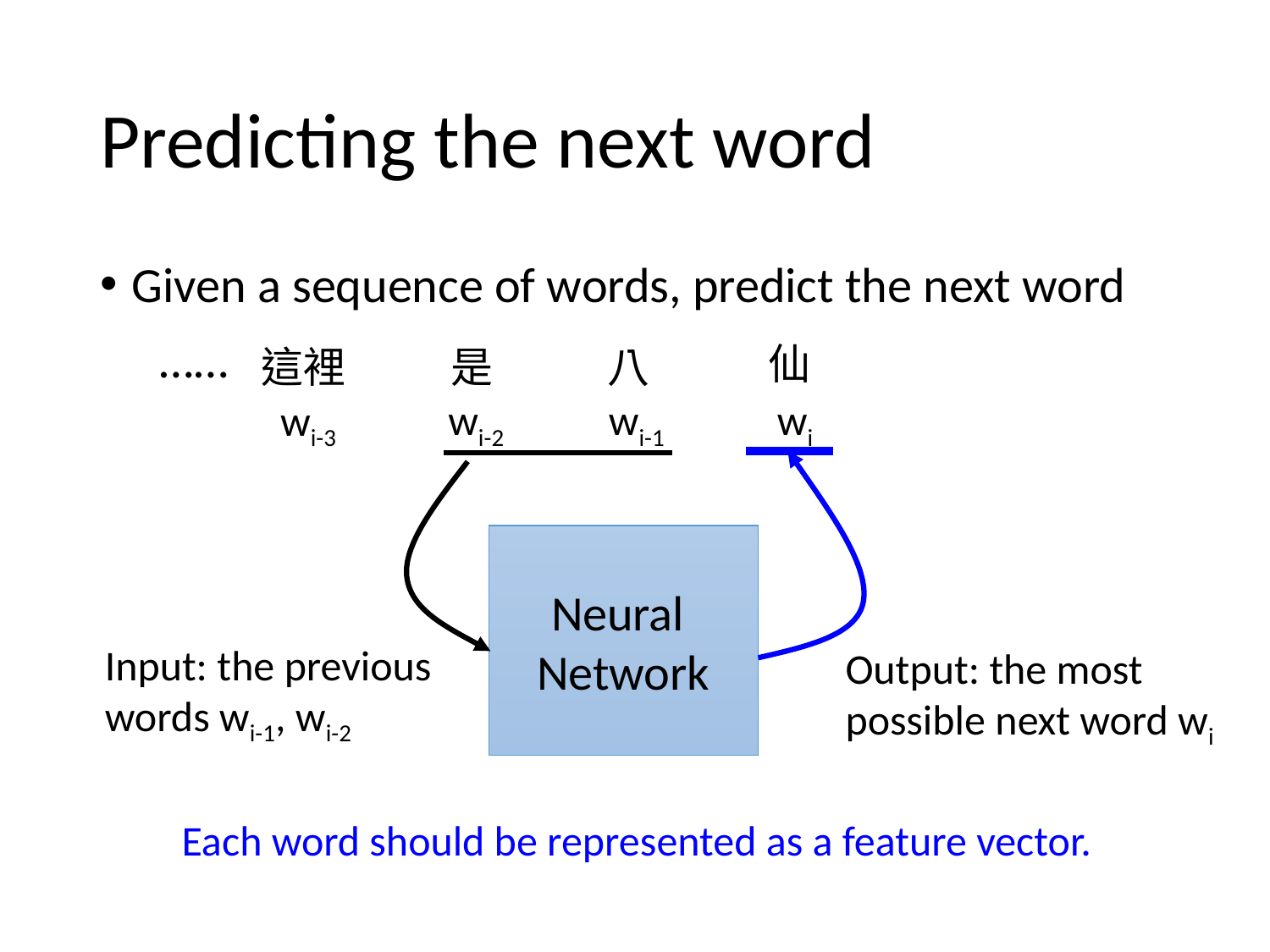

# Predicting the next word
Given a sequence of words, predict the next word

……
仙
八
是
這裡
wi-2
wi-1
wi
wi-3

Neural
Network
Input: the previous words wi-1, wi-2

Output: the most possible next word wi
Each word should be represented as a feature vector.